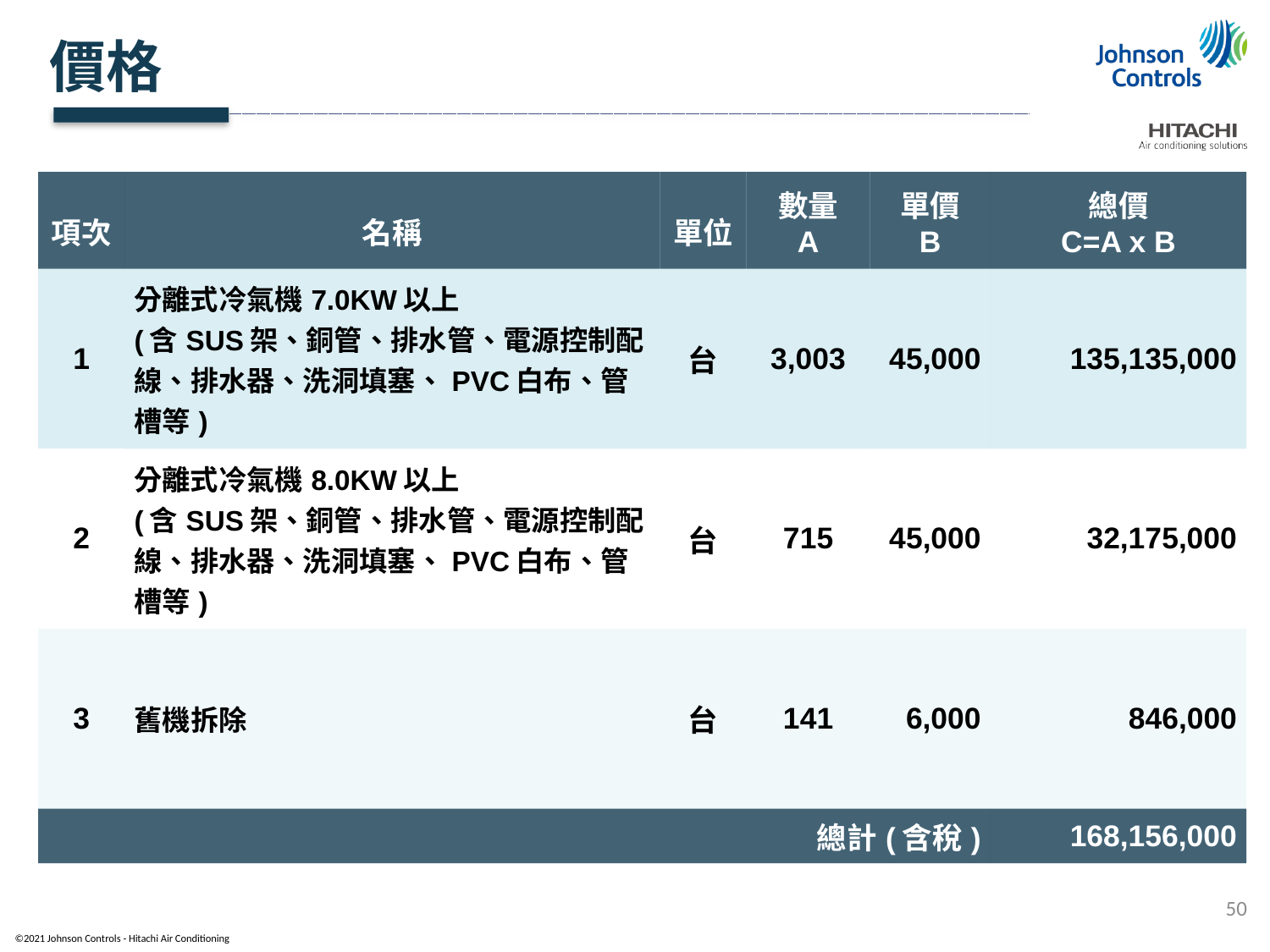

價格

| 項次 | 名稱 | 單位 | 數量 A | 單價 B | 總價 C=A x B |
| --- | --- | --- | --- | --- | --- |
| 1 | 分離式冷氣機7.0KW以上 (含SUS架、銅管、排水管、電源控制配線、排水器、洗洞填塞、PVC白布、管槽等) | 台 | 3,003 | 45,000 | 135,135,000 |
| 2 | 分離式冷氣機8.0KW以上 (含SUS架、銅管、排水管、電源控制配線、排水器、洗洞填塞、PVC白布、管槽等) | 台 | 715 | 45,000 | 32,175,000 |
| 3 | 舊機拆除 | 台 | 141 | 6,000 | 846,000 |
| 總計(含稅) |  |  |  |  | 168,156,000 |
50